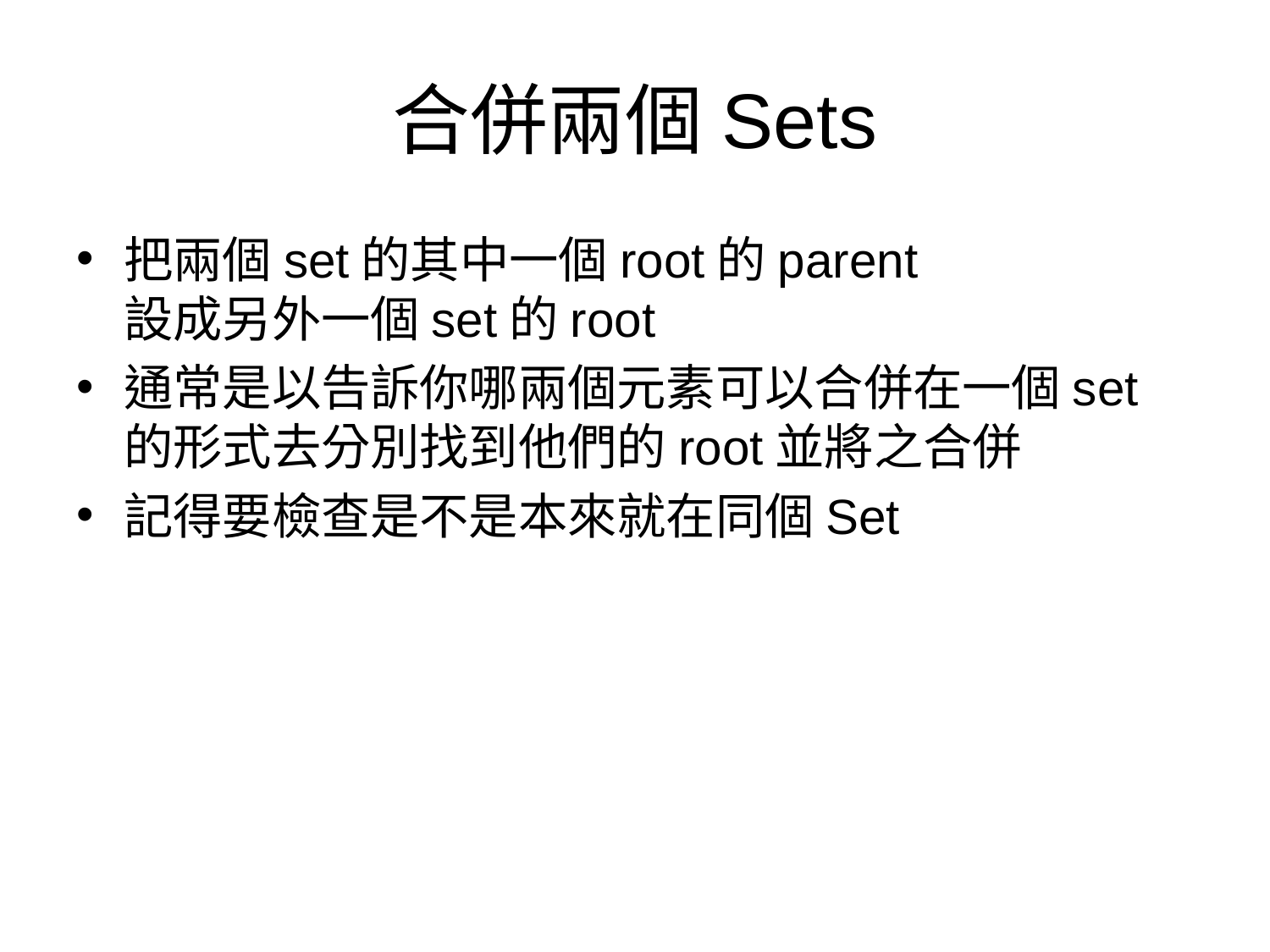

# 合併兩個Sets
把兩個set的其中一個root的parent
設成另外一個set的root
通常是以告訴你哪兩個元素可以合併在一個set的形式去分別找到他們的root並將之合併
記得要檢查是不是本來就在同個Set